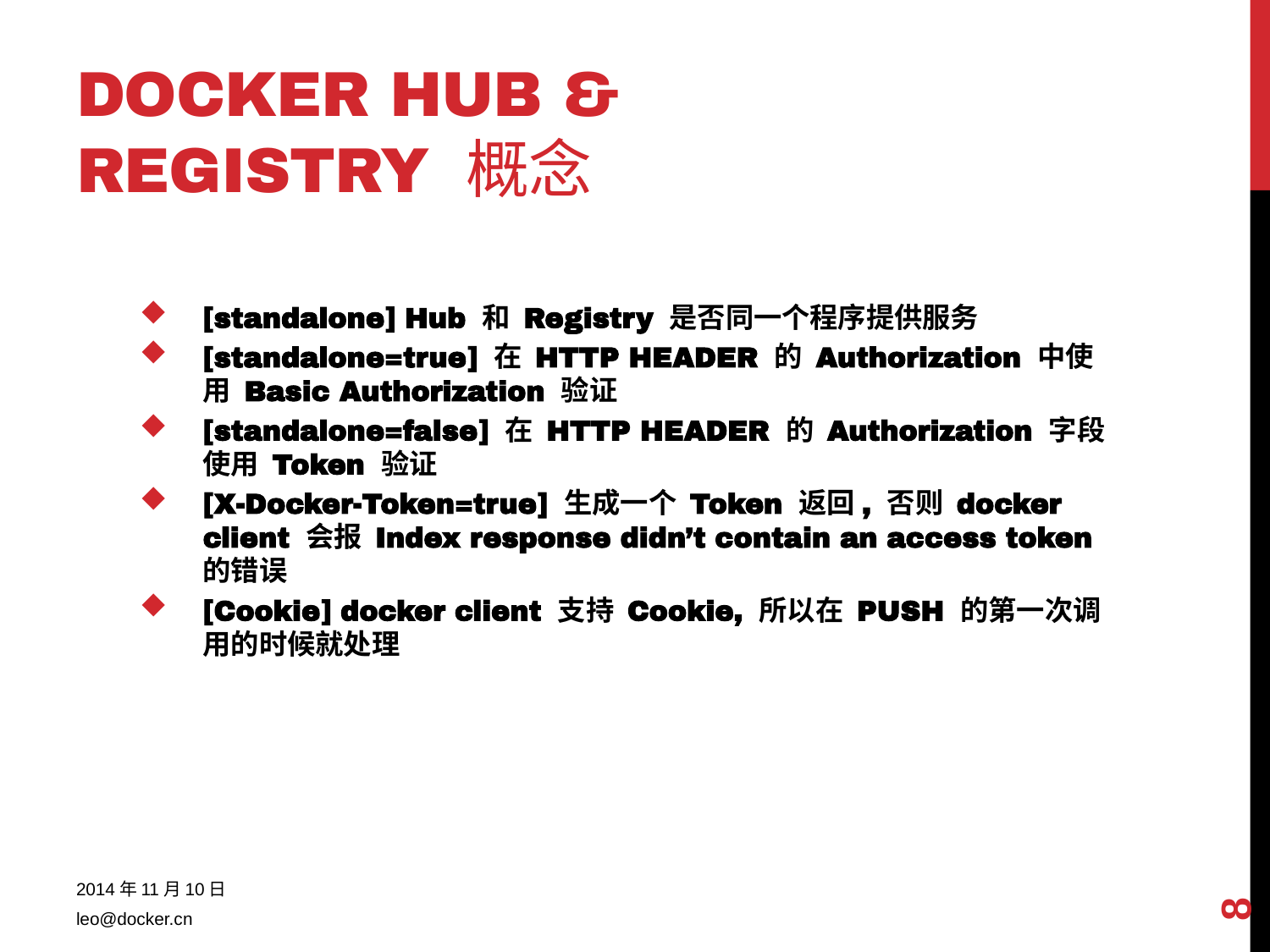

# Docker hub & Registry 概念

[standalone] Hub 和 Registry 是否同一个程序提供服务
[standalone=true] 在 HTTP HEADER 的 Authorization 中使用 Basic Authorization 验证
[standalone=false] 在 HTTP HEADER 的 Authorization 字段使用 Token 验证
[X-Docker-Token=true] 生成一个 Token 返回, 否则 docker client 会报 Index response didn’t contain an access token 的错误
[Cookie] docker client 支持 Cookie, 所以在 PUSH 的第一次调用的时候就处理
8
2014年11月10日
leo@docker.cn